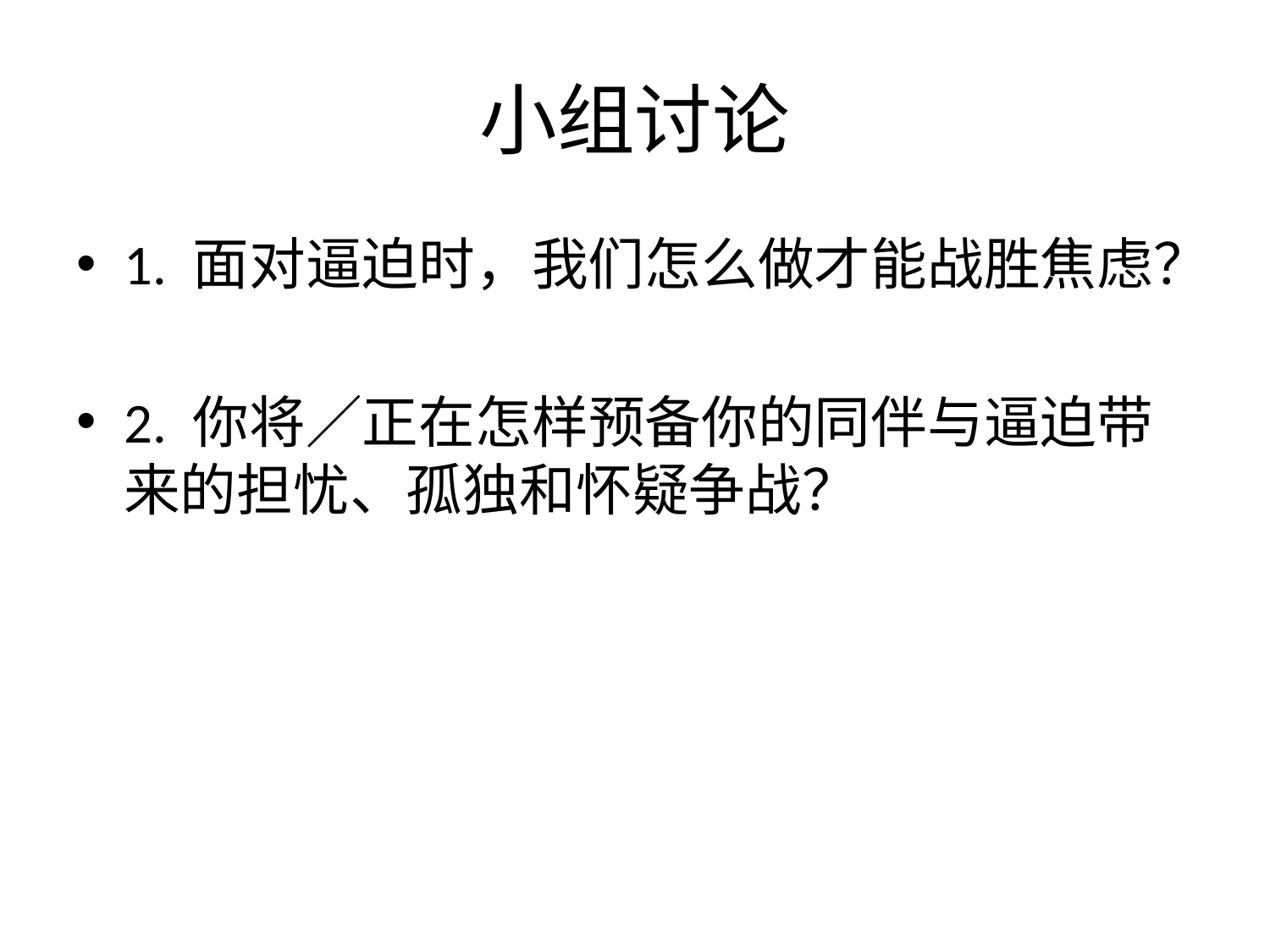

# 小组讨论
1. 面对逼迫时，我们怎么做才能战胜焦虑？

2. 你将／正在怎样预备你的同伴与逼迫带来的担忧、孤独和怀疑争战？